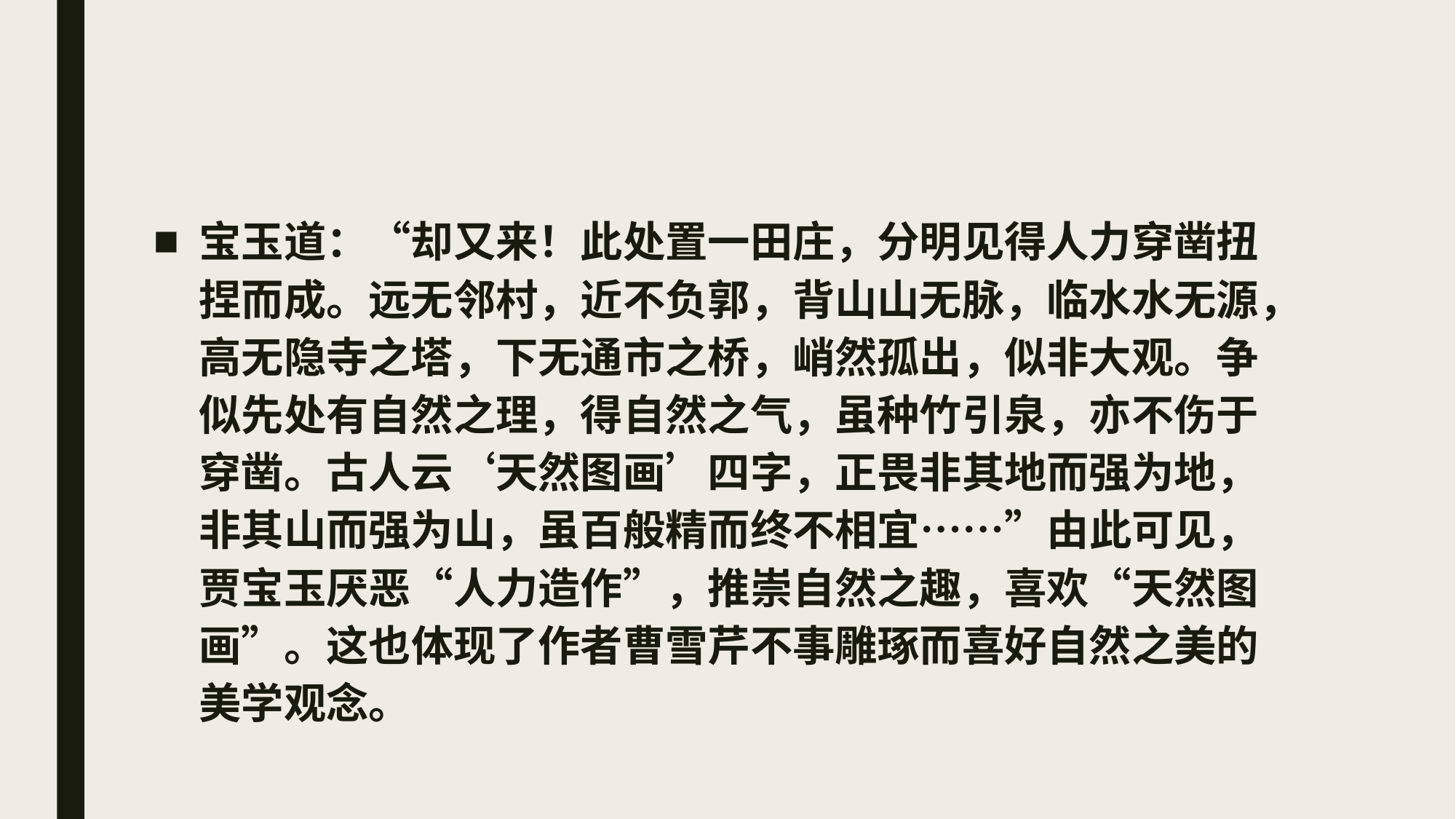

#
宝玉道：“却又来！此处置一田庄，分明见得人力穿凿扭捏而成。远无邻村，近不负郭，背山山无脉，临水水无源，高无隐寺之塔，下无通市之桥，峭然孤出，似非大观。争似先处有自然之理，得自然之气，虽种竹引泉，亦不伤于穿凿。古人云‘天然图画’四字，正畏非其地而强为地，非其山而强为山，虽百般精而终不相宜……”由此可见，贾宝玉厌恶“人力造作”，推崇自然之趣，喜欢“天然图画”。这也体现了作者曹雪芹不事雕琢而喜好自然之美的美学观念。